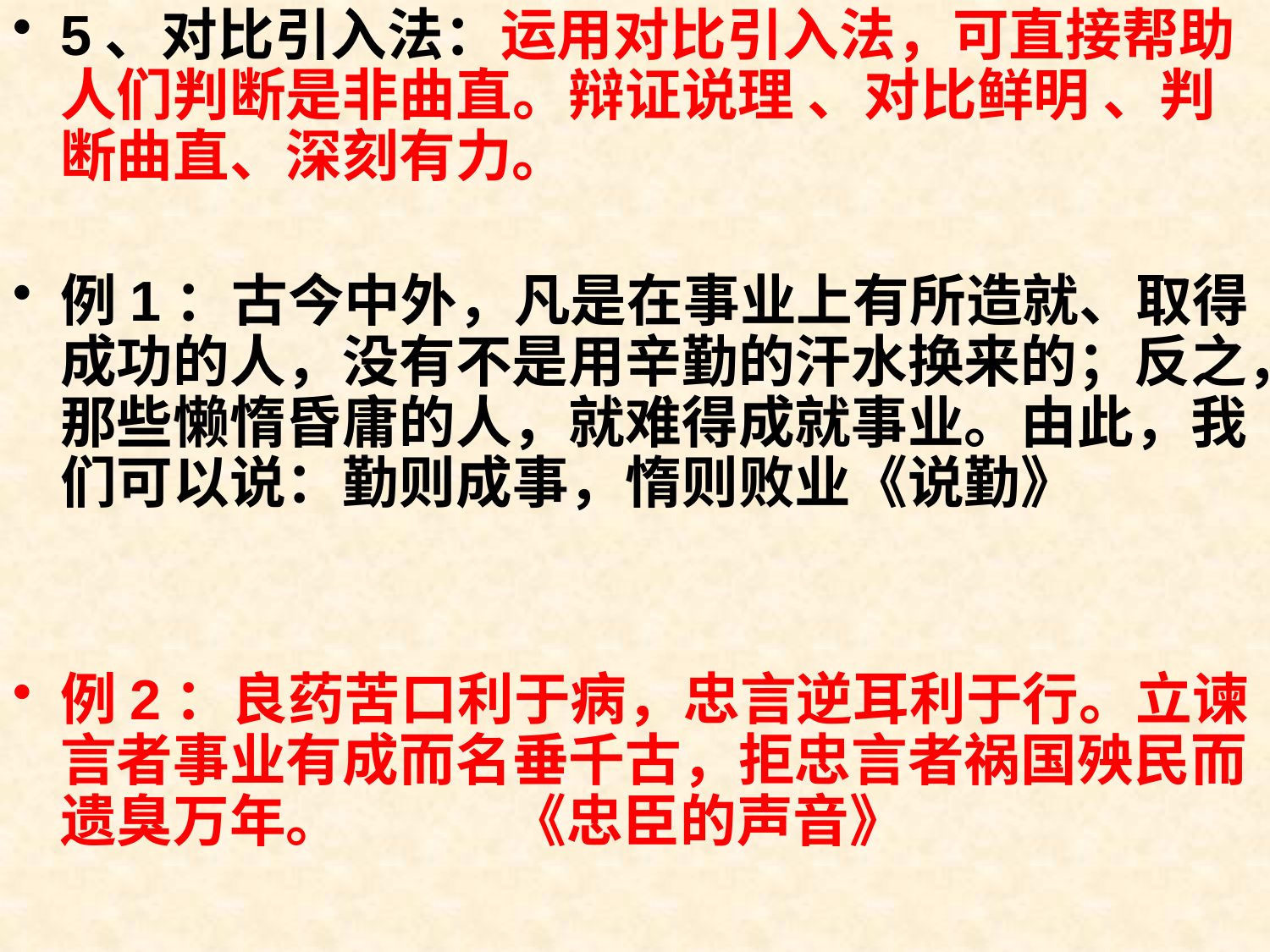

5、对比引入法：运用对比引入法，可直接帮助人们判断是非曲直。辩证说理 、对比鲜明 、判断曲直、深刻有力。

例1：古今中外，凡是在事业上有所造就、取得成功的人，没有不是用辛勤的汗水换来的；反之，那些懒惰昏庸的人，就难得成就事业。由此，我们可以说：勤则成事，惰则败业《说勤》

例2：良药苦口利于病，忠言逆耳利于行。立谏言者事业有成而名垂千古，拒忠言者祸国殃民而遗臭万年。             《忠臣的声音》